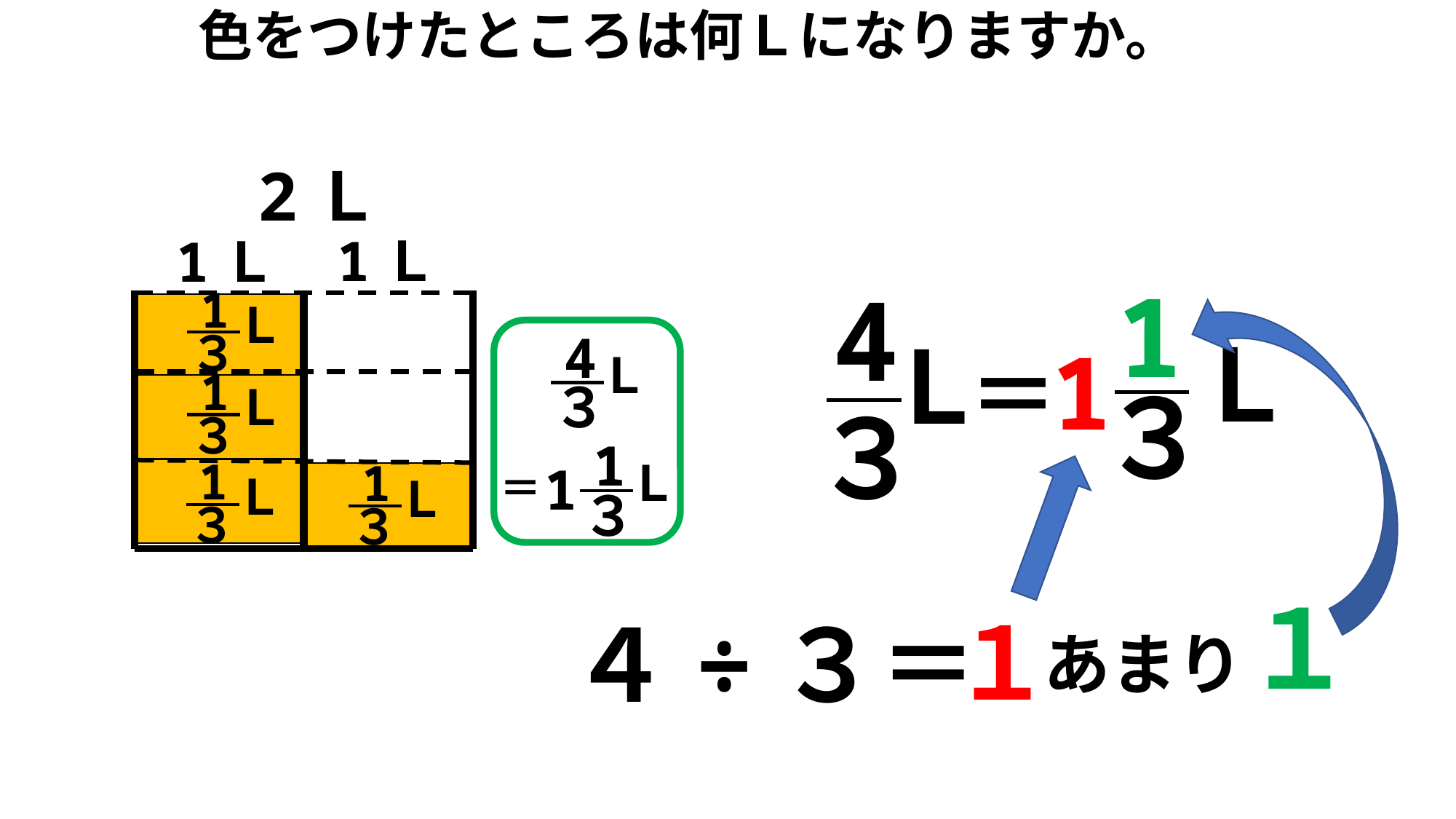

色をつけたところは何Ｌになりますか。
2Ｌ
1Ｌ
1Ｌ
1
３
Ｌ
4
３
Ｌ
1
３
Ｌ

4
３
Ｌ

1
＝
1
３
Ｌ

1
３
Ｌ
1
３
Ｌ
1
３
Ｌ
1

＝

あまり１
１
４÷３＝